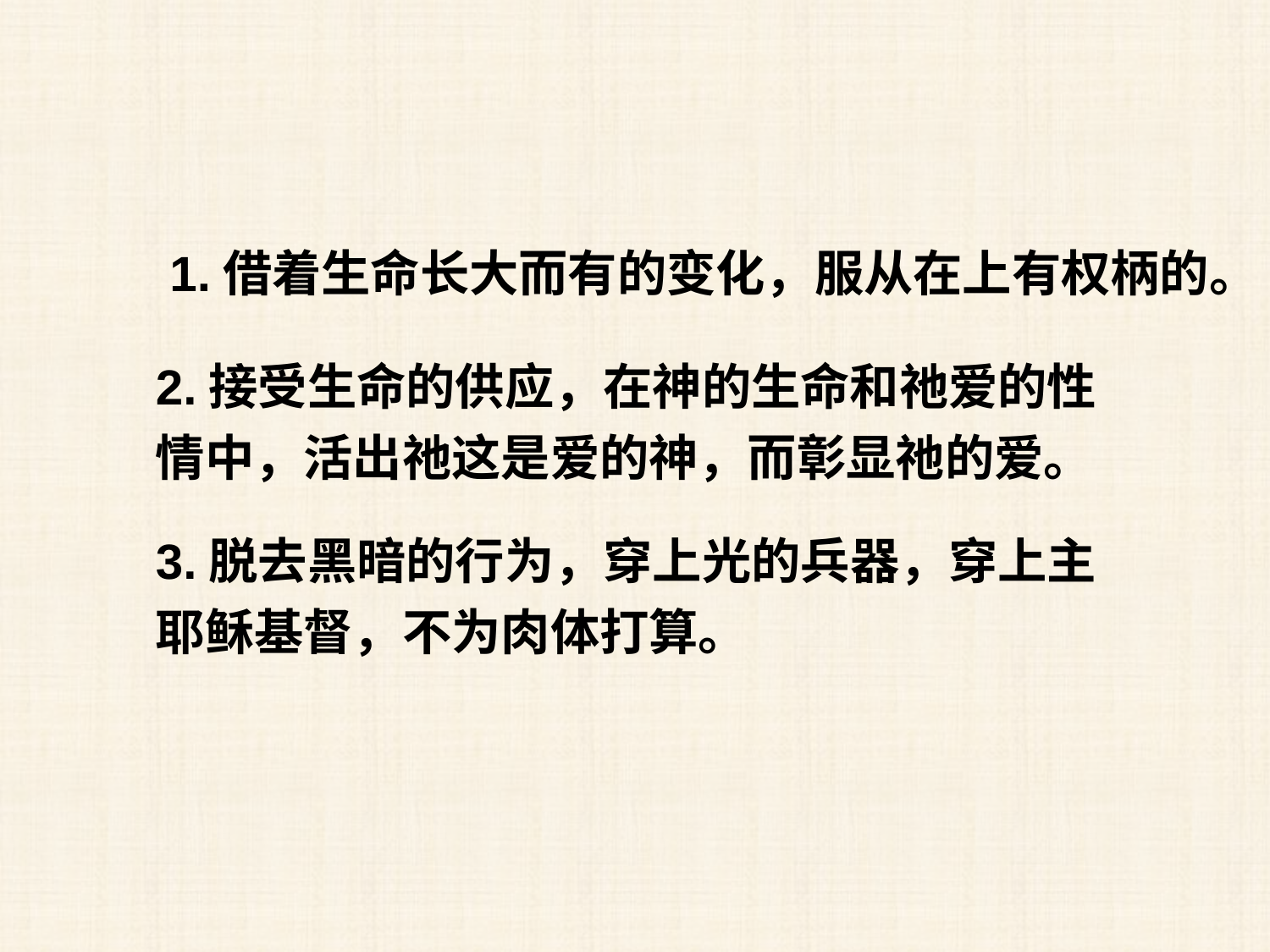

1.借着生命长大而有的变化，服从在上有权柄的。
2.接受生命的供应，在神的生命和祂爱的性情中，活出祂这是爱的神，而彰显祂的爱。
3.脱去黑暗的行为，穿上光的兵器，穿上主耶稣基督，不为肉体打算。